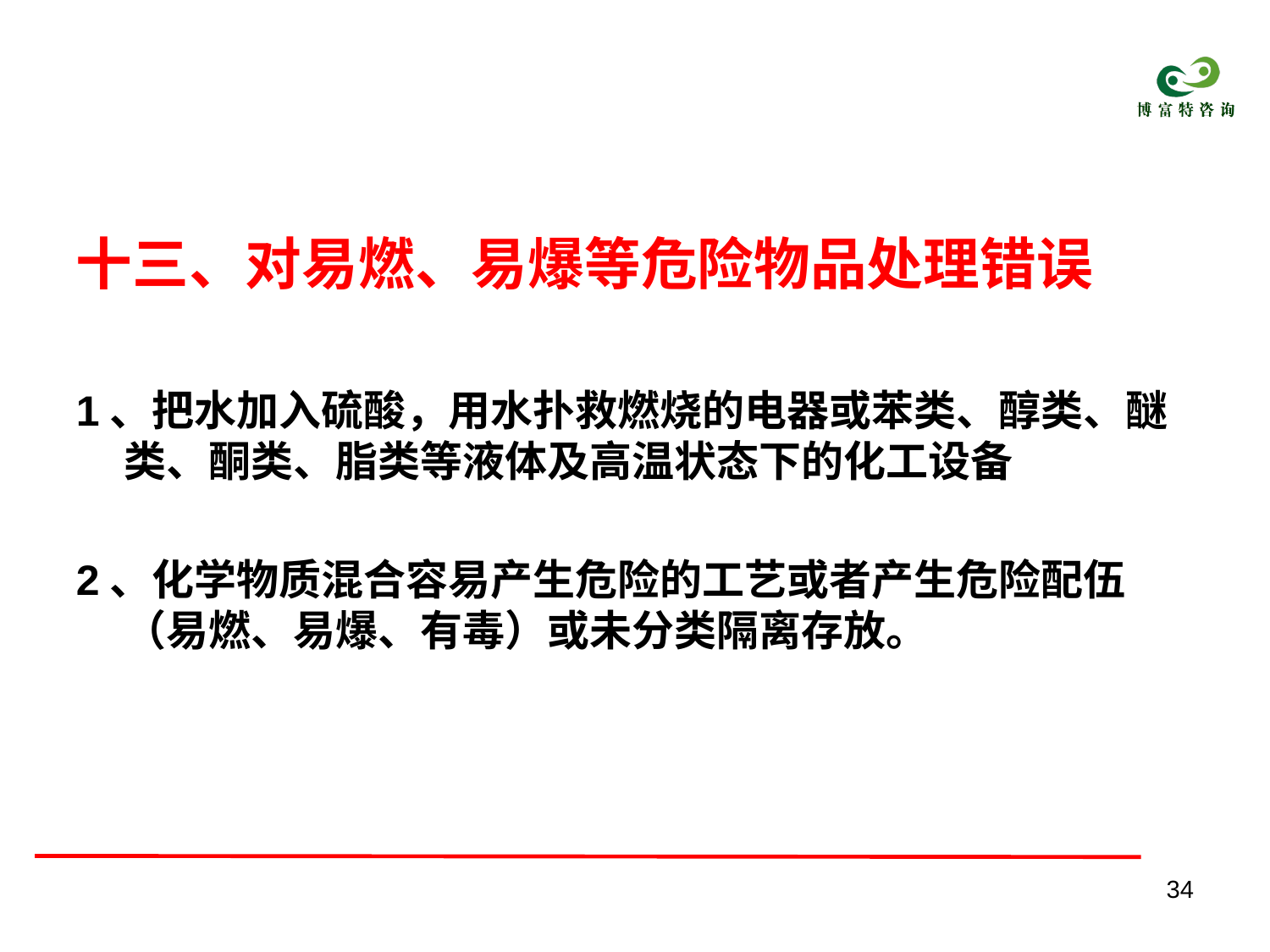

#
十三、对易燃、易爆等危险物品处理错误

1、把水加入硫酸，用水扑救燃烧的电器或苯类、醇类、醚类、酮类、脂类等液体及高温状态下的化工设备

2、化学物质混合容易产生危险的工艺或者产生危险配伍（易燃、易爆、有毒）或未分类隔离存放。